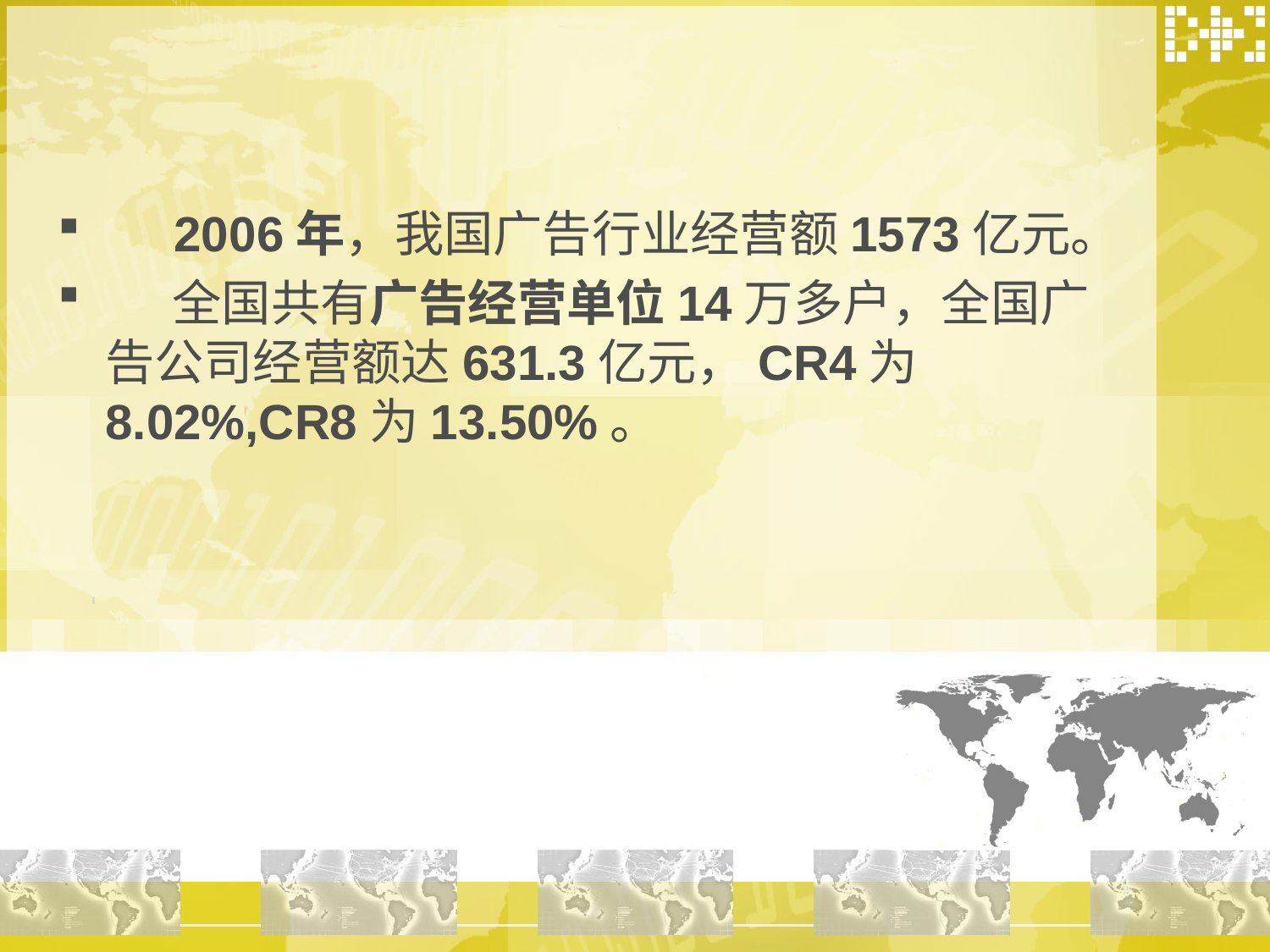

2006年，我国广告行业经营额1573亿元。
     全国共有广告经营单位14万多户，全国广告公司经营额达631.3亿元，CR4为8.02%,CR8为13.50%。